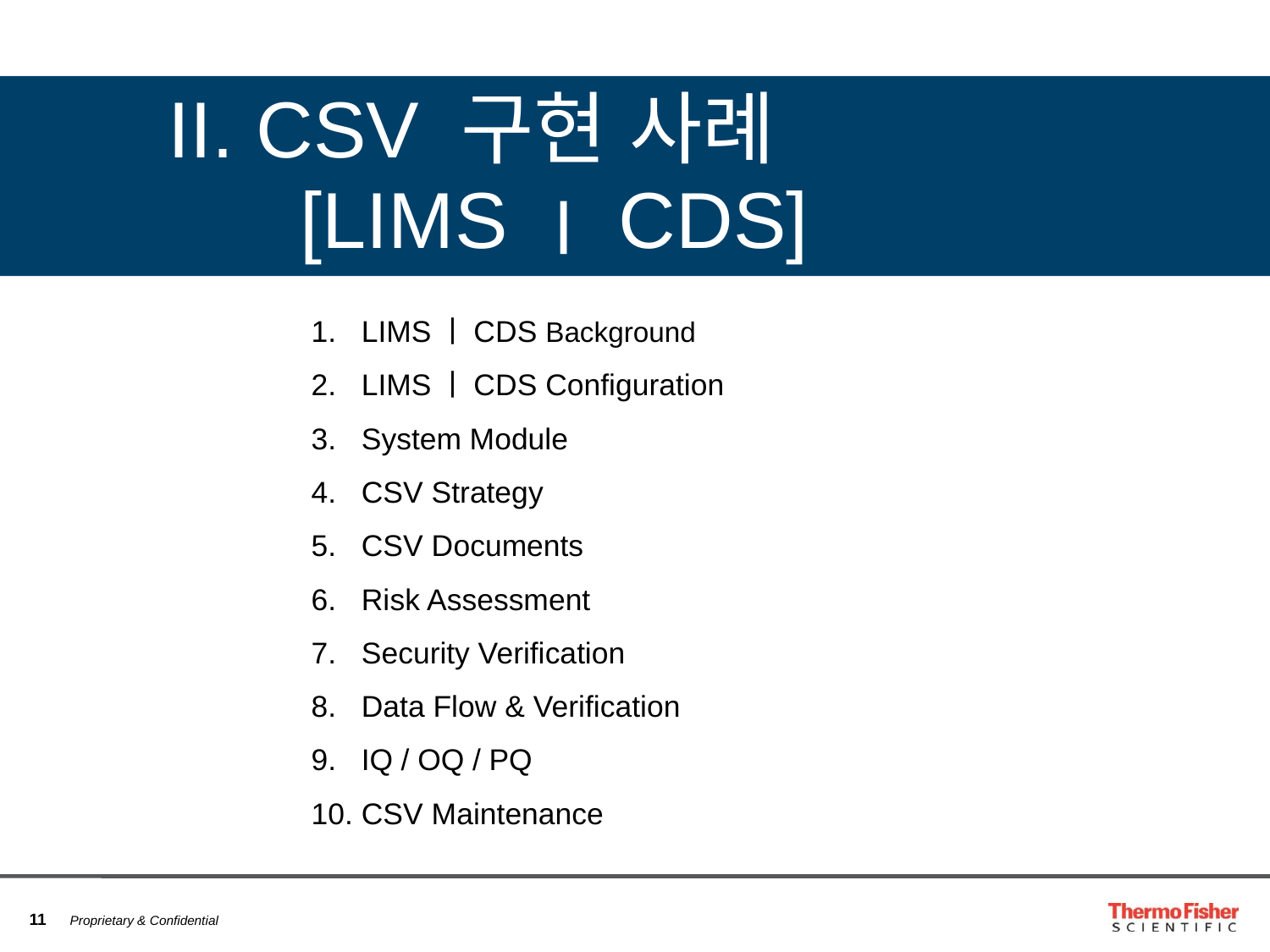

II. CSV 구현 사례
            [LIMSㅣCDS]

LIMSㅣCDS Background
LIMSㅣCDS Configuration
System Module
CSV Strategy
CSV Documents
Risk Assessment
Security Verification
Data Flow & Verification
IQ / OQ / PQ
CSV Maintenance